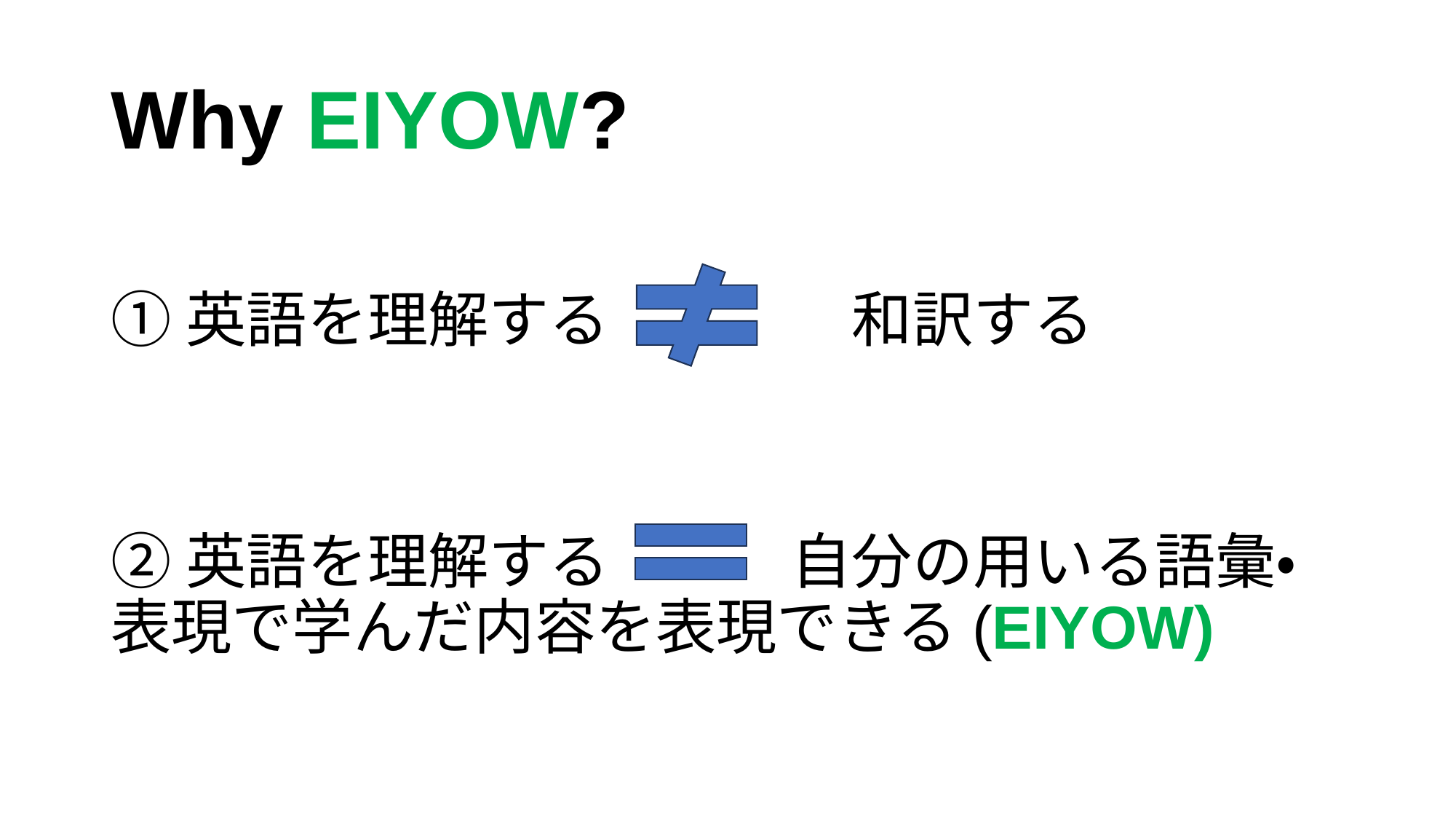

# Why EIYOW?

①英語を理解する　　　　和訳する

②英語を理解する　　　自分の用いる語彙・表現で学んだ内容を表現できる(EIYOW)